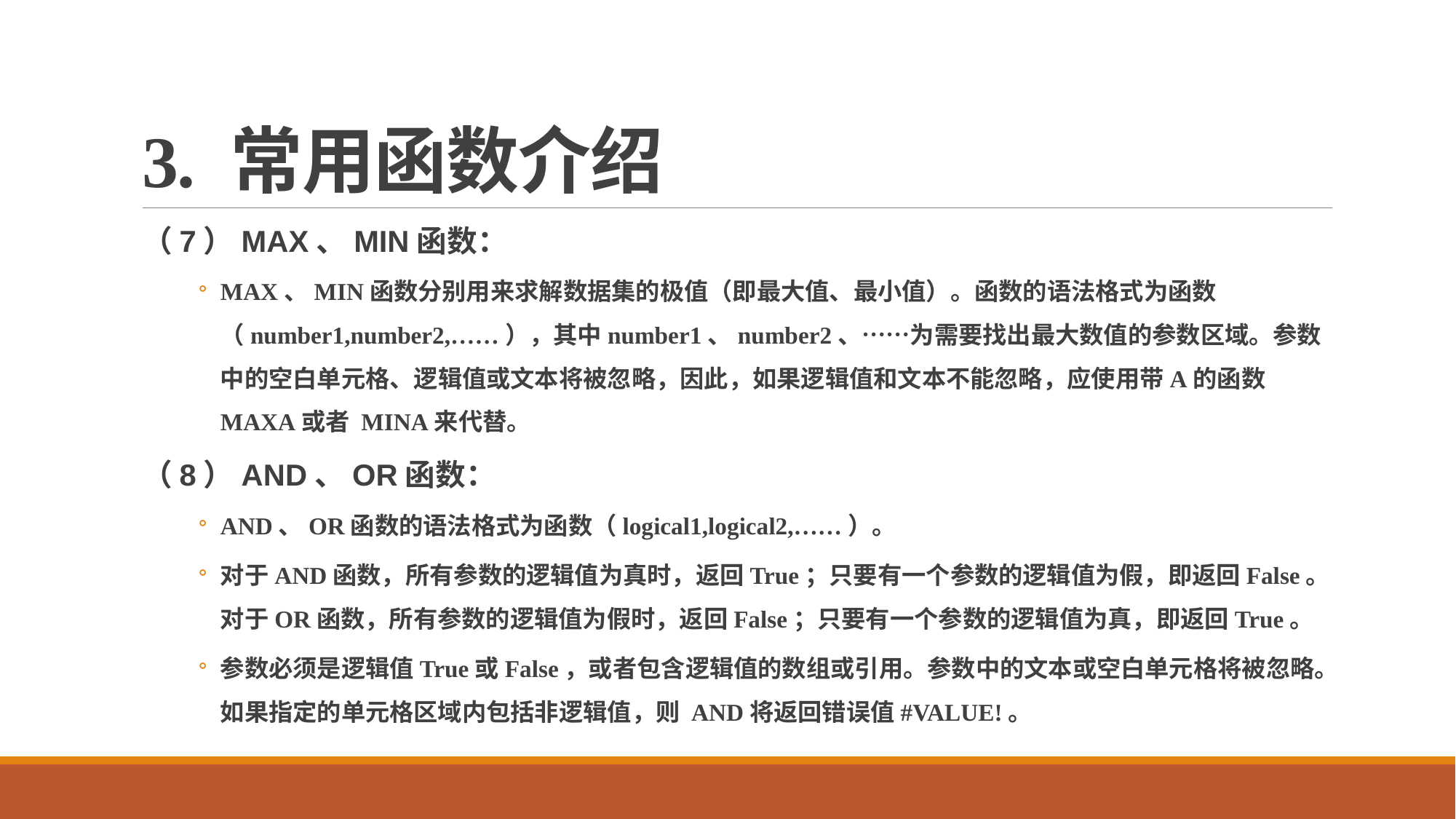

# 3. 常用函数介绍
（7）MAX、MIN函数：
MAX、MIN函数分别用来求解数据集的极值（即最大值、最小值）。函数的语法格式为函数（number1,number2,……），其中number1、number2、……为需要找出最大数值的参数区域。参数中的空白单元格、逻辑值或文本将被忽略，因此，如果逻辑值和文本不能忽略，应使用带A的函数MAXA或者 MINA来代替。
（8）AND、OR函数：
AND、OR函数的语法格式为函数（logical1,logical2,……）。
对于AND函数，所有参数的逻辑值为真时，返回True；只要有一个参数的逻辑值为假，即返回False。对于OR函数，所有参数的逻辑值为假时，返回False；只要有一个参数的逻辑值为真，即返回True。
参数必须是逻辑值True或False，或者包含逻辑值的数组或引用。参数中的文本或空白单元格将被忽略。如果指定的单元格区域内包括非逻辑值，则 AND将返回错误值#VALUE!。